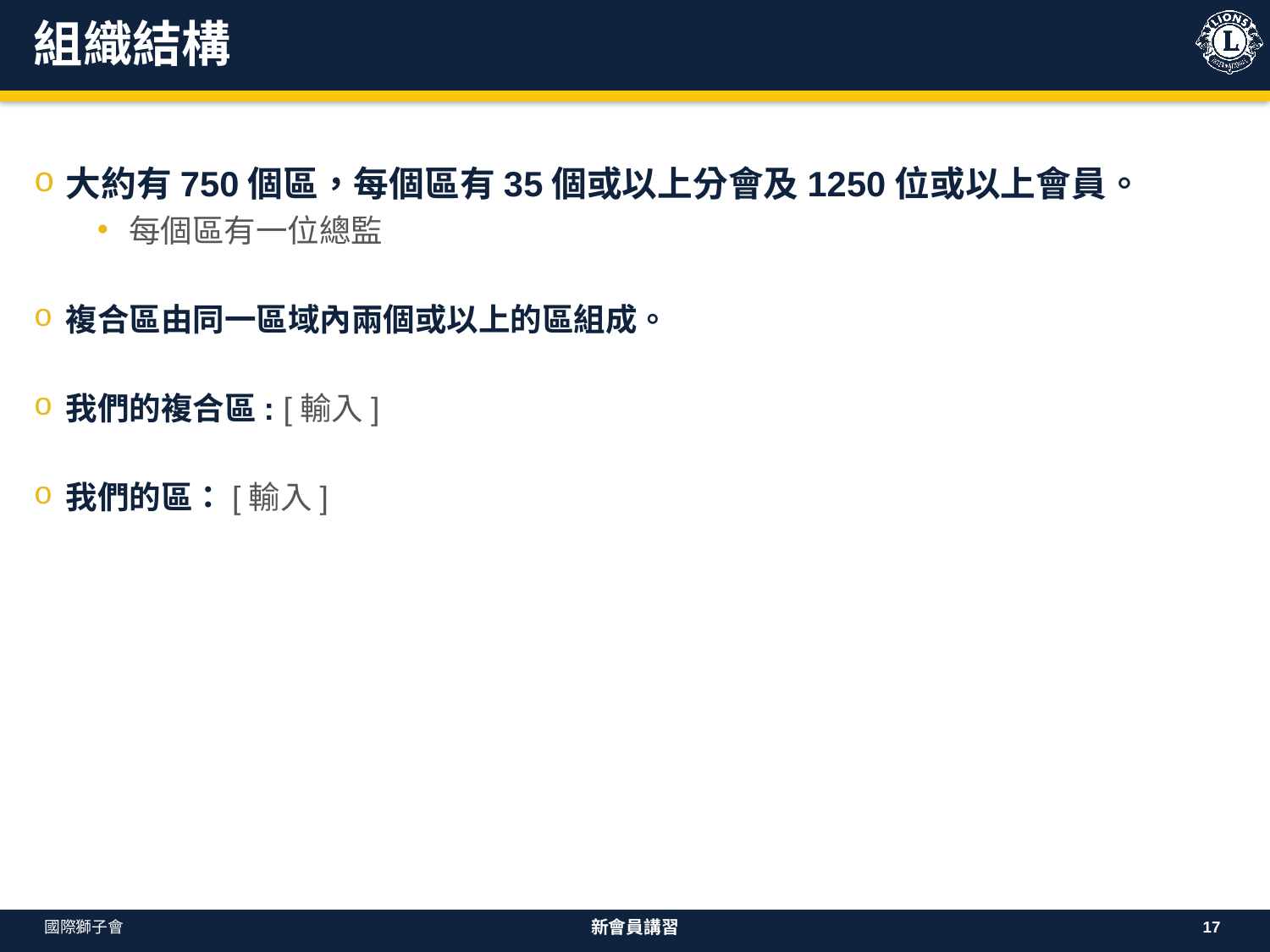

# 組織結構
大約有750個區，每個區有35個或以上分會及1250位或以上會員。
每個區有一位總監

複合區由同一區域內兩個或以上的區組成。

我們的複合區: [輸入]

我們的區：[輸入]